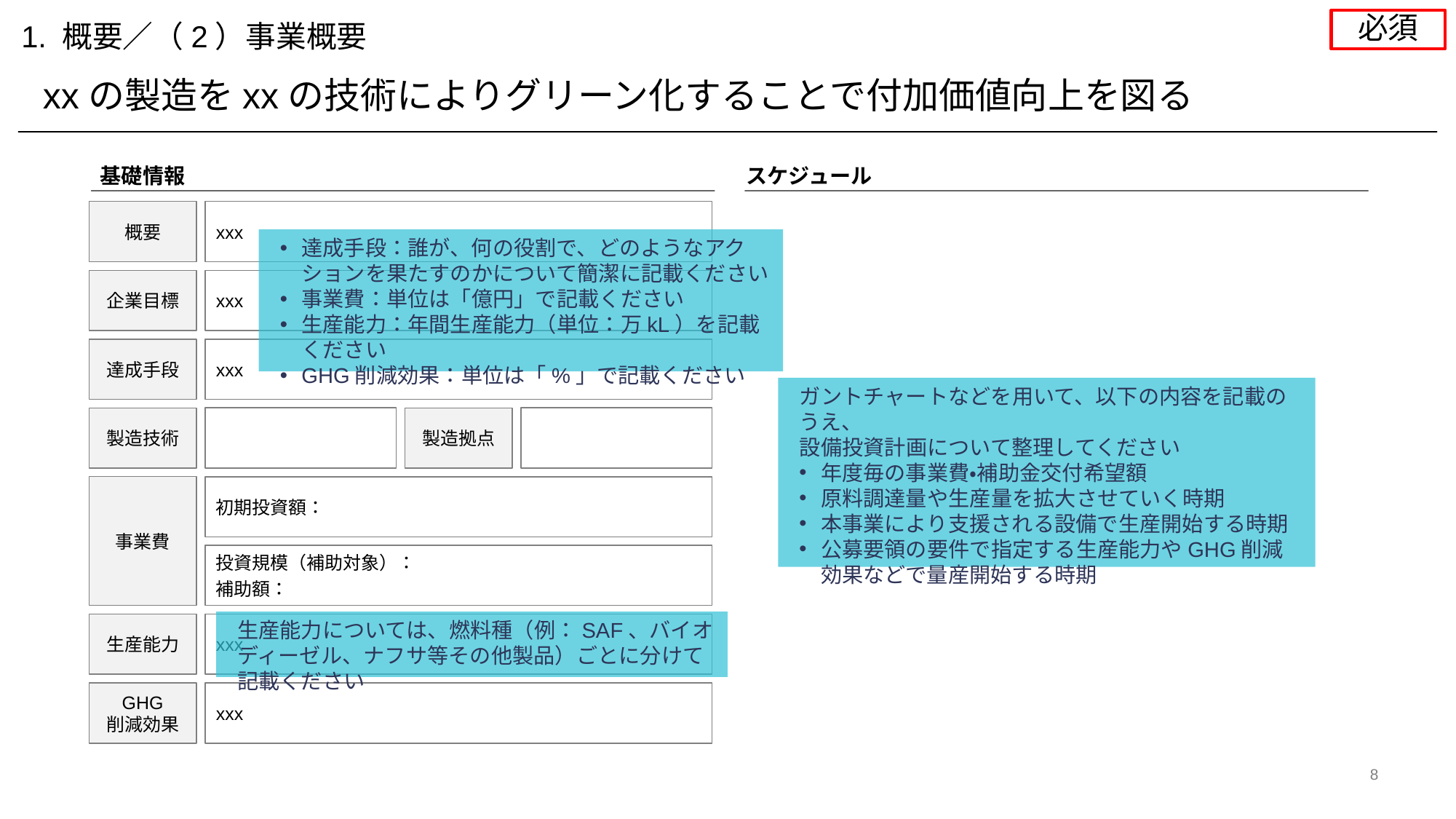

必須
1. 概要／（2）事業概要
xxの製造をxxの技術によりグリーン化することで付加価値向上を図る
基礎情報
スケジュール
概要
xxx
達成手段：誰が、何の役割で、どのようなアクションを果たすのかについて簡潔に記載ください
事業費：単位は「億円」で記載ください
生産能力：年間生産能力（単位：万kL）を記載ください
GHG削減効果：単位は「%」で記載ください
企業目標
xxx
達成手段
xxx
ガントチャートなどを用いて、以下の内容を記載のうえ、
設備投資計画について整理してください
年度毎の事業費・補助金交付希望額
原料調達量や生産量を拡大させていく時期
本事業により支援される設備で生産開始する時期
公募要領の要件で指定する生産能力やGHG削減効果などで量産開始する時期

製造技術
製造拠点
事業費
初期投資額：
投資規模（補助対象）：
補助額：
生産能力については、燃料種（例：SAF、バイオディーゼル、ナフサ等その他製品）ごとに分けて記載ください
生産能力
xxx
GHG
削減効果
xxx